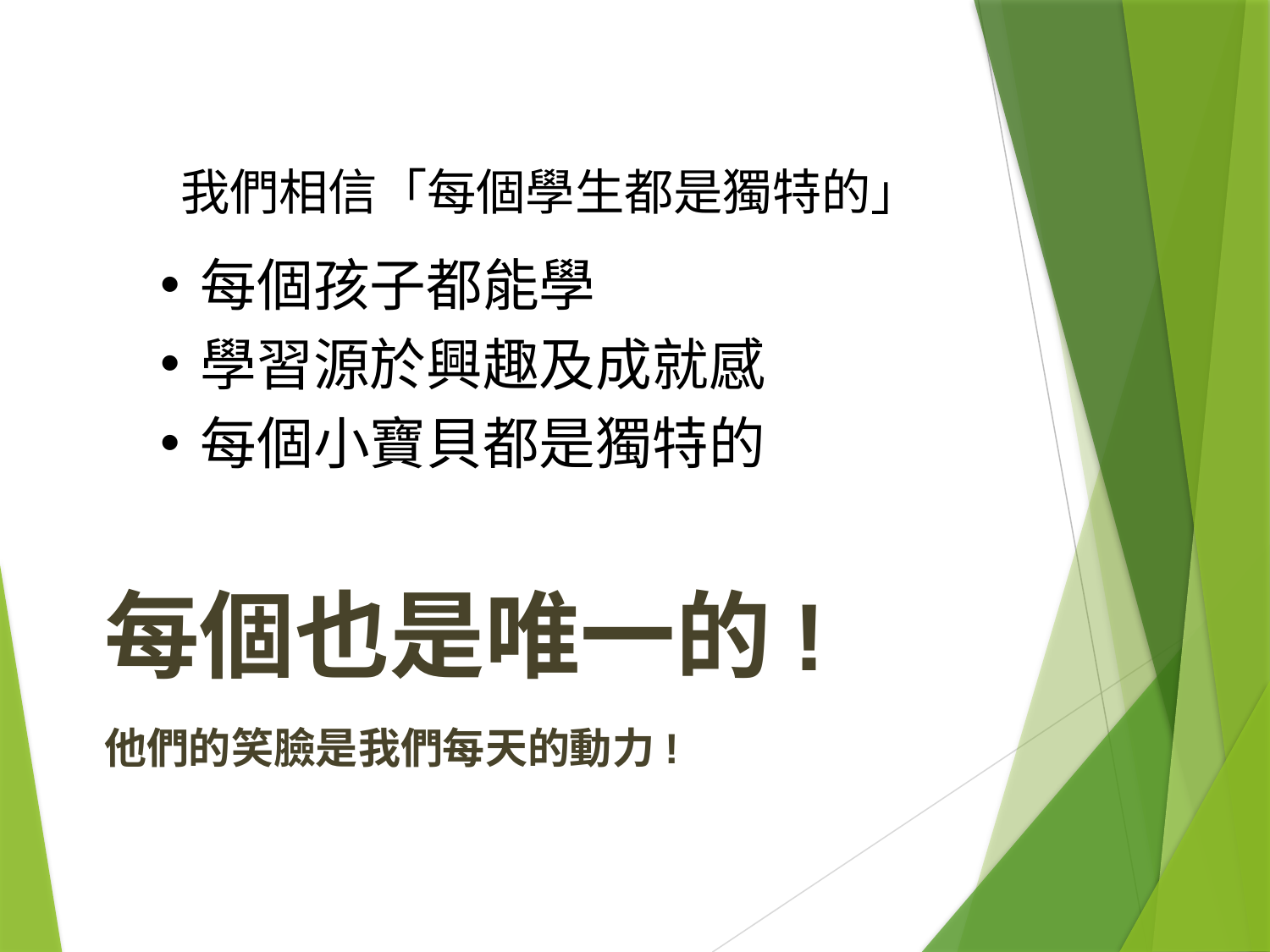

我們相信「每個學生都是獨特的」
每個孩子都能學
學習源於興趣及成就感
每個小寶貝都是獨特的
每個也是唯一的!
他們的笑臉是我們每天的動力!